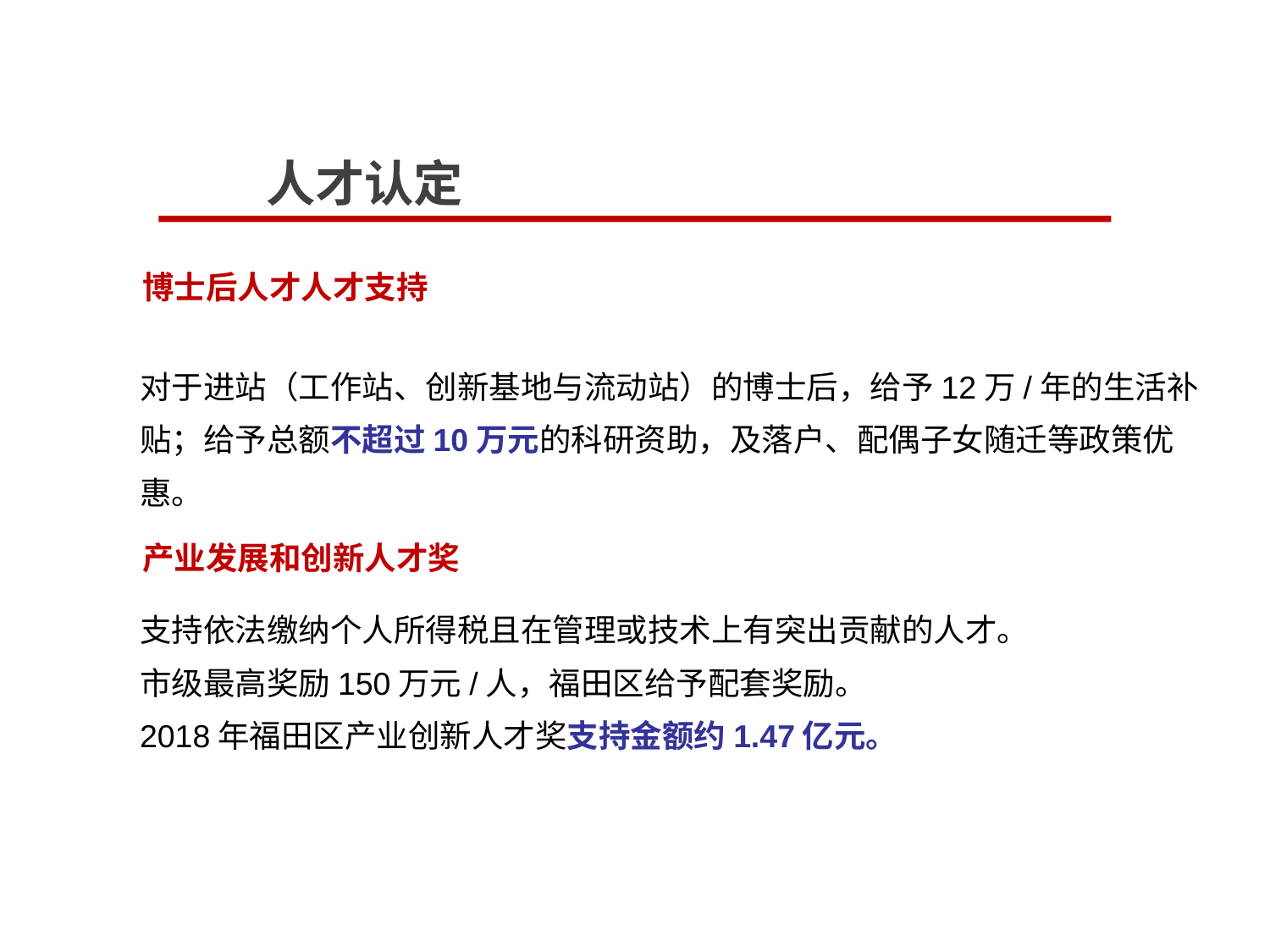

人才认定

博士后人才人才支持
对于进站（工作站、创新基地与流动站）的博士后，给予12万/年的生活补贴；给予总额不超过10万元的科研资助，及落户、配偶子女随迁等政策优惠。
产业发展和创新人才奖
支持依法缴纳个人所得税且在管理或技术上有突出贡献的人才。
市级最高奖励150万元/人，福田区给予配套奖励。
2018年福田区产业创新人才奖支持金额约1.47亿元。